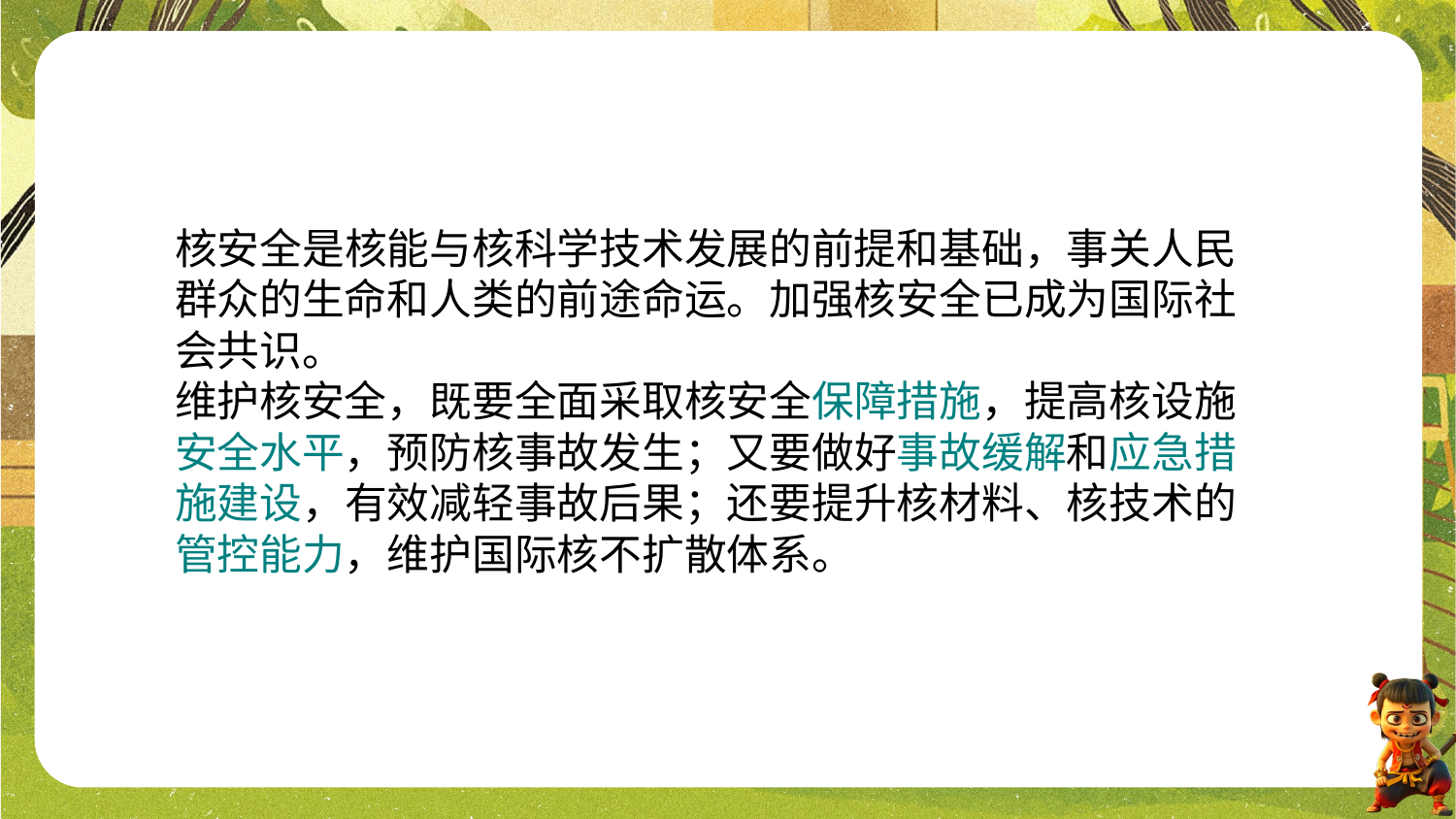

核安全是核能与核科学技术发展的前提和基础，事关人民群众的生命和人类的前途命运。加强核安全已成为国际社会共识。
维护核安全，既要全面采取核安全保障措施，提高核设施安全水平，预防核事故发生；又要做好事故缓解和应急措施建设，有效减轻事故后果；还要提升核材料、核技术的管控能力，维护国际核不扩散体系。